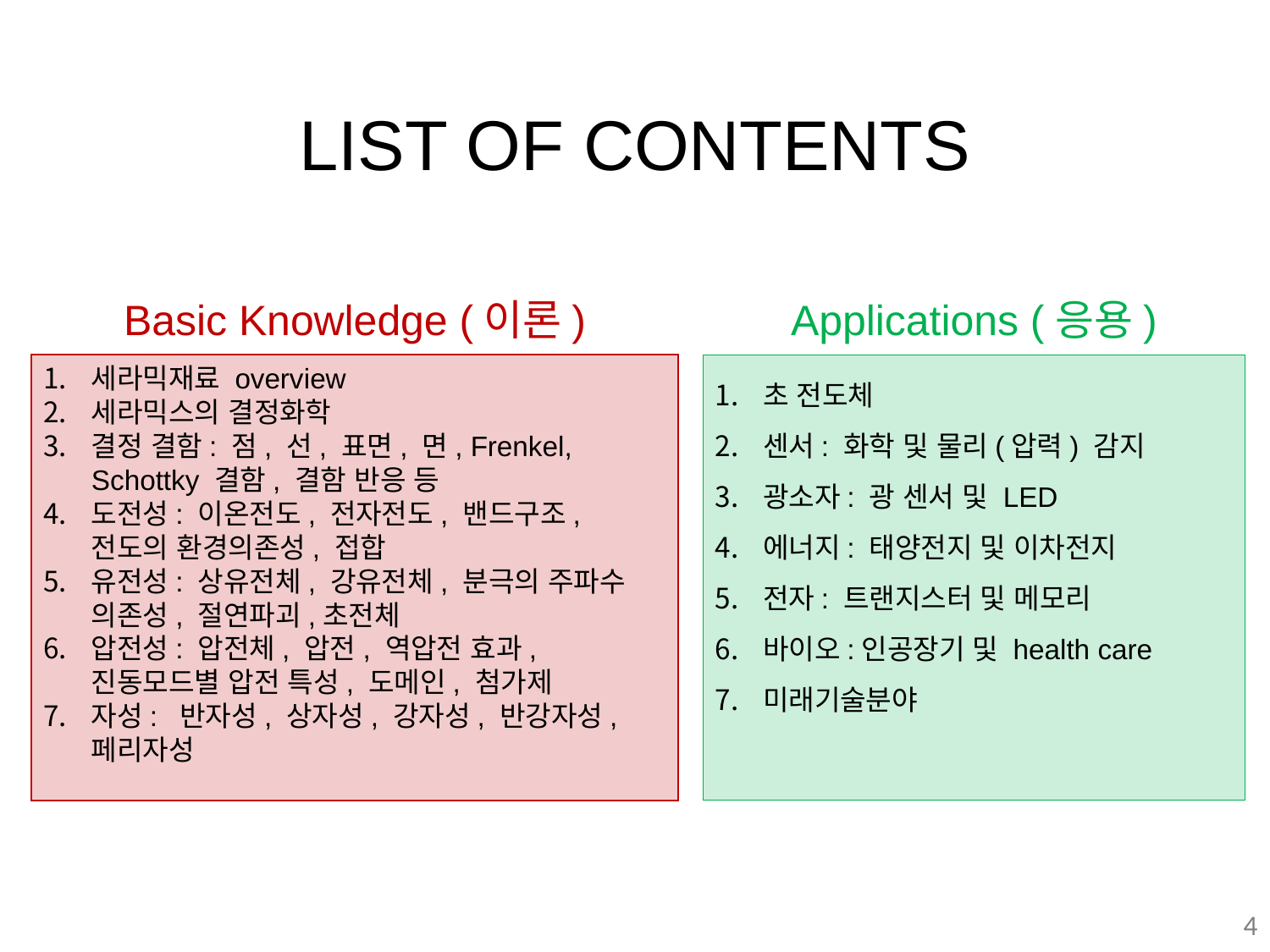

LIST OF CONTENTS
Basic Knowledge (이론)
Applications (응용)
세라믹재료 overview
세라믹스의 결정화학
결정 결함: 점, 선, 표면, 면, Frenkel, Schottky 결함, 결함 반응 등
도전성: 이온전도, 전자전도, 밴드구조, 전도의 환경의존성, 접합
유전성: 상유전체, 강유전체, 분극의 주파수 의존성, 절연파괴,초전체
압전성: 압전체, 압전, 역압전 효과, 진동모드별 압전 특성, 도메인, 첨가제
자성:  반자성, 상자성, 강자성, 반강자성, 페리자성
초 전도체
센서: 화학 및 물리(압력) 감지
광소자: 광 센서 및 LED
에너지: 태양전지 및 이차전지
전자: 트랜지스터 및 메모리
바이오:인공장기 및 health care
미래기술분야
4